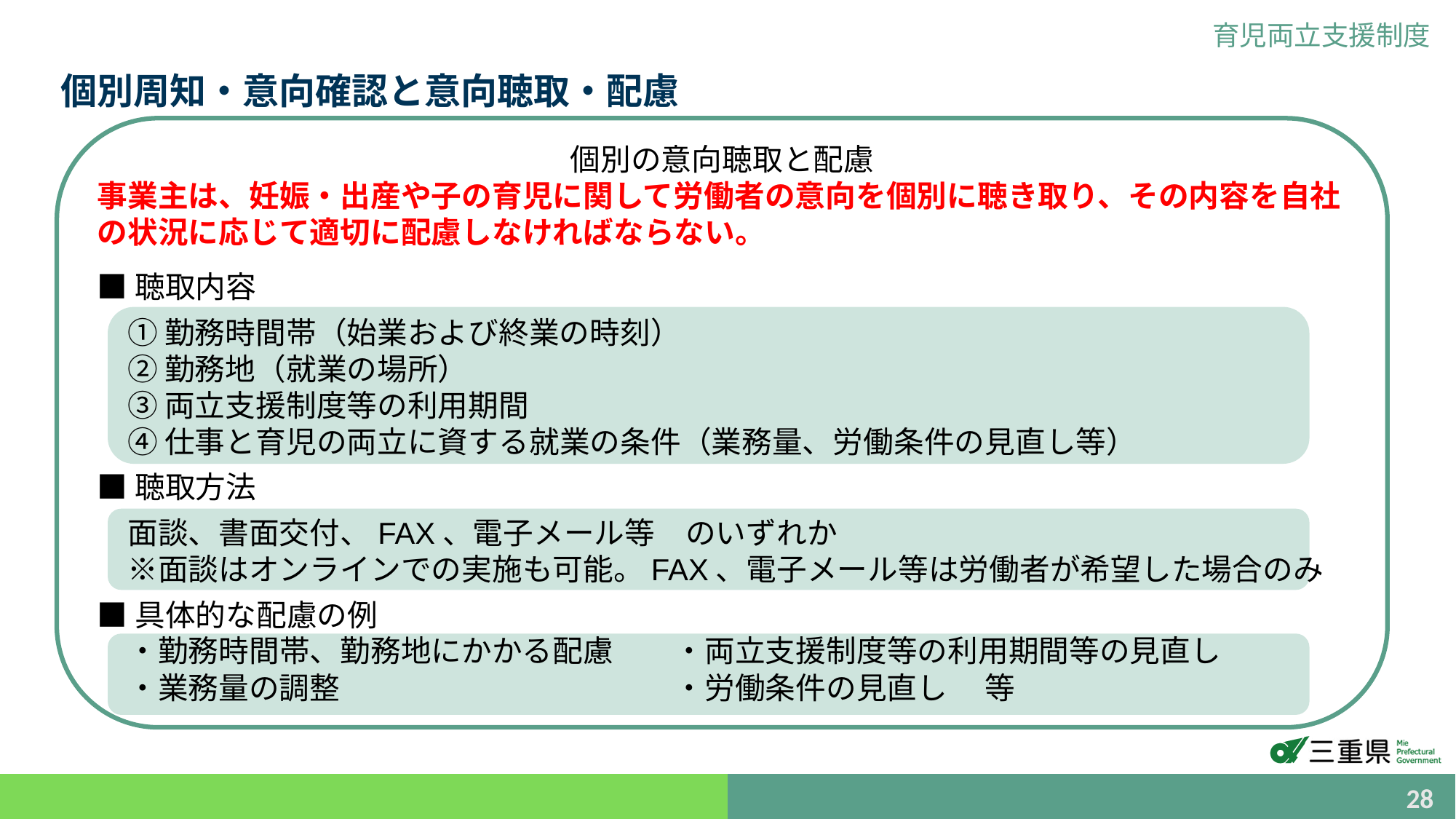

育児両立支援制度
個別周知・意向確認と意向聴取・配慮
個別の意向聴取と配慮
事業主は、妊娠・出産や子の育児に関して労働者の意向を個別に聴き取り、その内容を自社の状況に応じて適切に配慮しなければならない。
■聴取内容
　① 勤務時間帯（始業および終業の時刻）
　② 勤務地（就業の場所）
　③ 両立支援制度等の利用期間
　④ 仕事と育児の両立に資する就業の条件（業務量、労働条件の見直し等）
■聴取方法
　面談、書面交付、FAX、電子メール等　のいずれか
　※面談はオンラインでの実施も可能。FAX、電子メール等は労働者が希望した場合のみ
■具体的な配慮の例
　・勤務時間帯、勤務地にかかる配慮　　・両立支援制度等の利用期間等の見直し
　・業務量の調整　　　　　　　　　　　・労働条件の見直し 　等